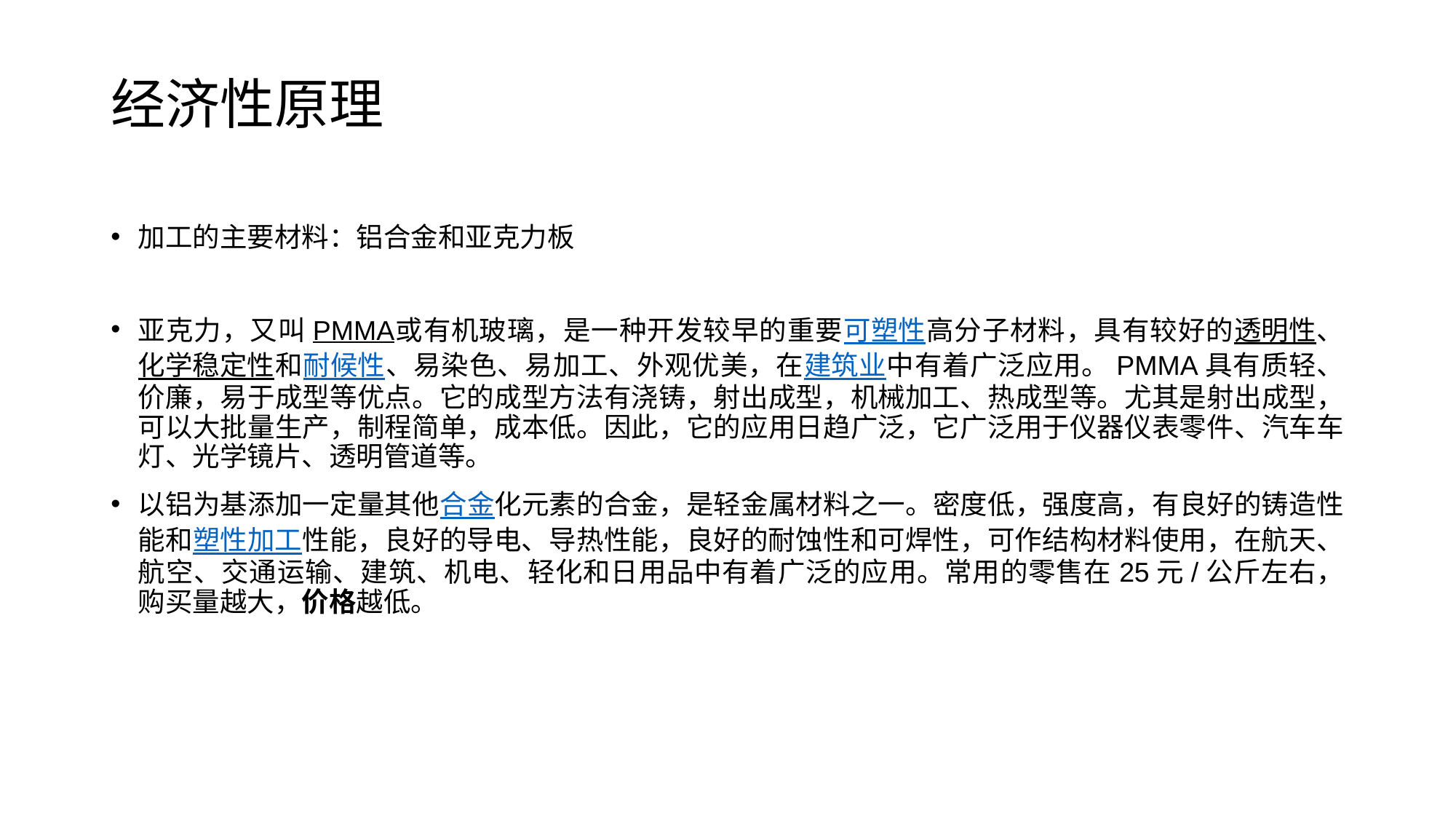

# 经济性原理
加工的主要材料：铝合金和亚克力板

亚克力，又叫PMMA或有机玻璃，是一种开发较早的重要可塑性高分子材料，具有较好的透明性、化学稳定性和耐候性、易染色、易加工、外观优美，在建筑业中有着广泛应用。PMMA具有质轻、价廉，易于成型等优点。它的成型方法有浇铸，射出成型，机械加工、热成型等。尤其是射出成型，可以大批量生产，制程简单，成本低。因此，它的应用日趋广泛，它广泛用于仪器仪表零件、汽车车灯、光学镜片、透明管道等。
以铝为基添加一定量其他合金化元素的合金，是轻金属材料之一。密度低，强度高，有良好的铸造性能和塑性加工性能，良好的导电、导热性能，良好的耐蚀性和可焊性，可作结构材料使用，在航天、航空、交通运输、建筑、机电、轻化和日用品中有着广泛的应用。常用的零售在25元/公斤左右，购买量越大，价格越低。